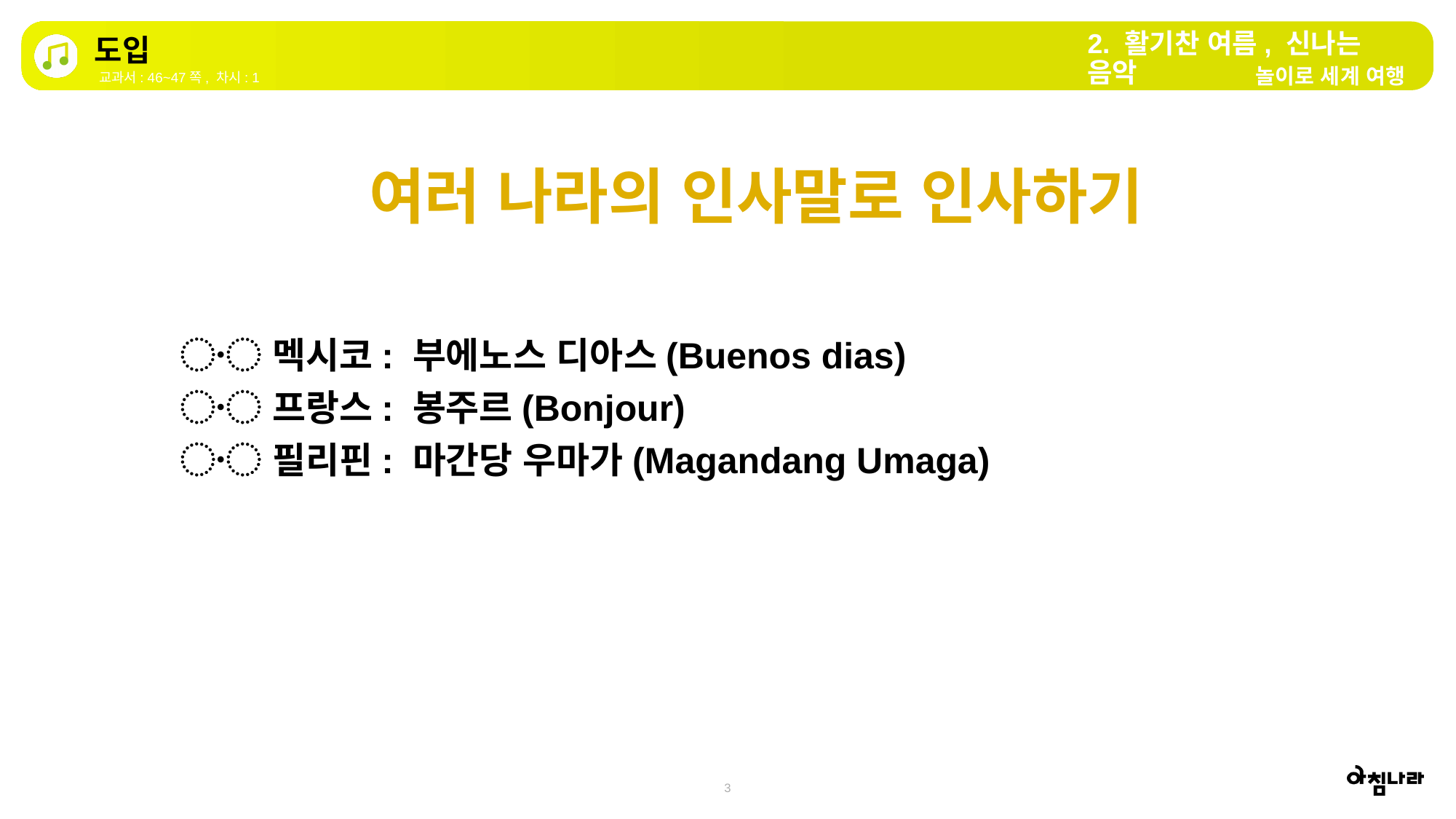

2. 활기찬 여름, 신나는 음악
도입
놀이로 세계 여행
교과서: 46~47쪽, 차시: 1
여러 나라의 인사말로 인사하기
〮 멕시코: 부에노스 디아스(Buenos dias)
〮 프랑스: 봉주르(Bonjour)
〮 필리핀: 마간당 우마가(Magandang Umaga)
3